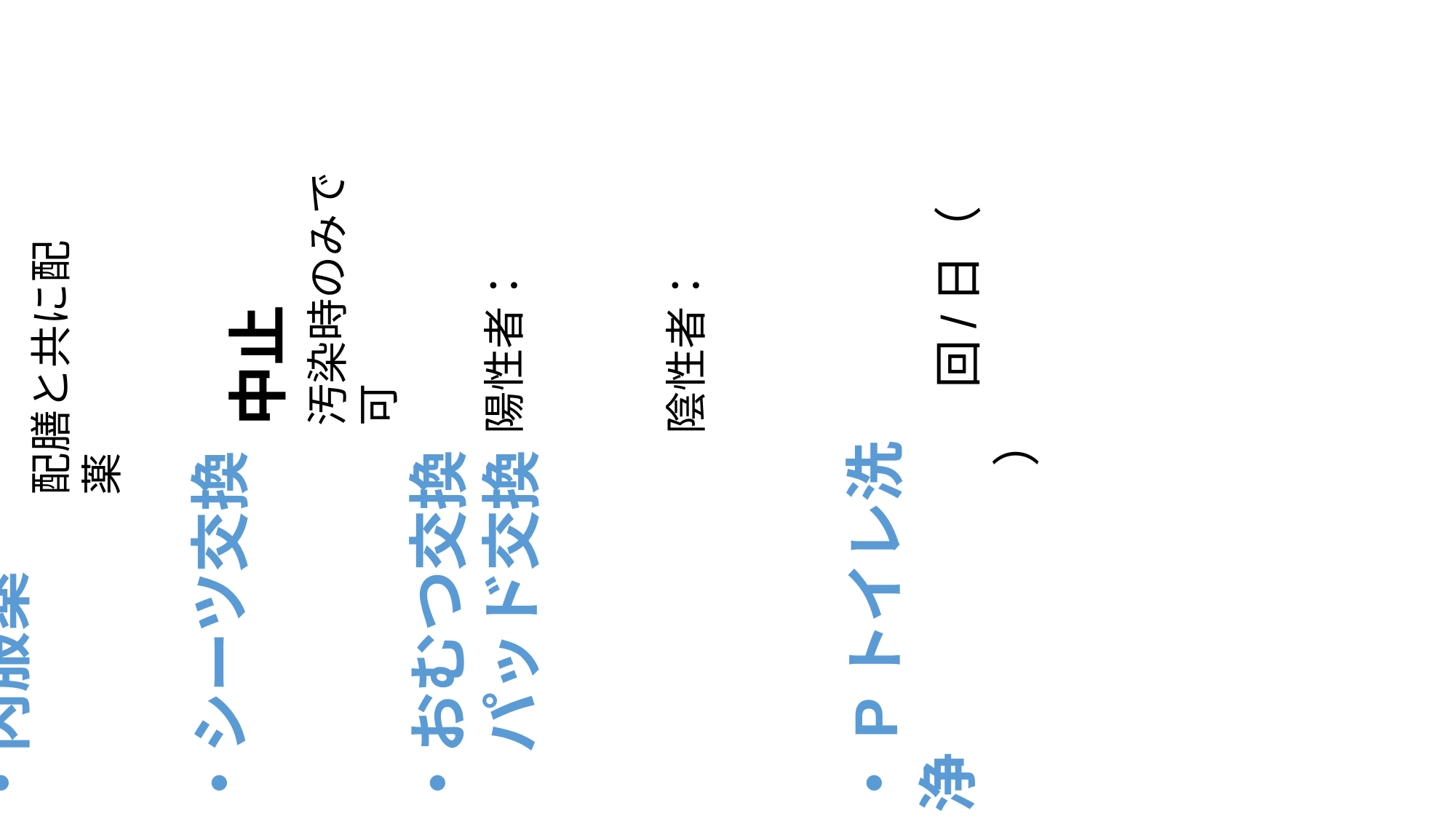

回/日（　　　　）
　　陽性者：

　　陰性者：
汚染時のみで可
配膳と共に配薬
中止

・内服薬

・シーツ交換

・おむつ交換
　パッド交換

・Pトイレ洗浄